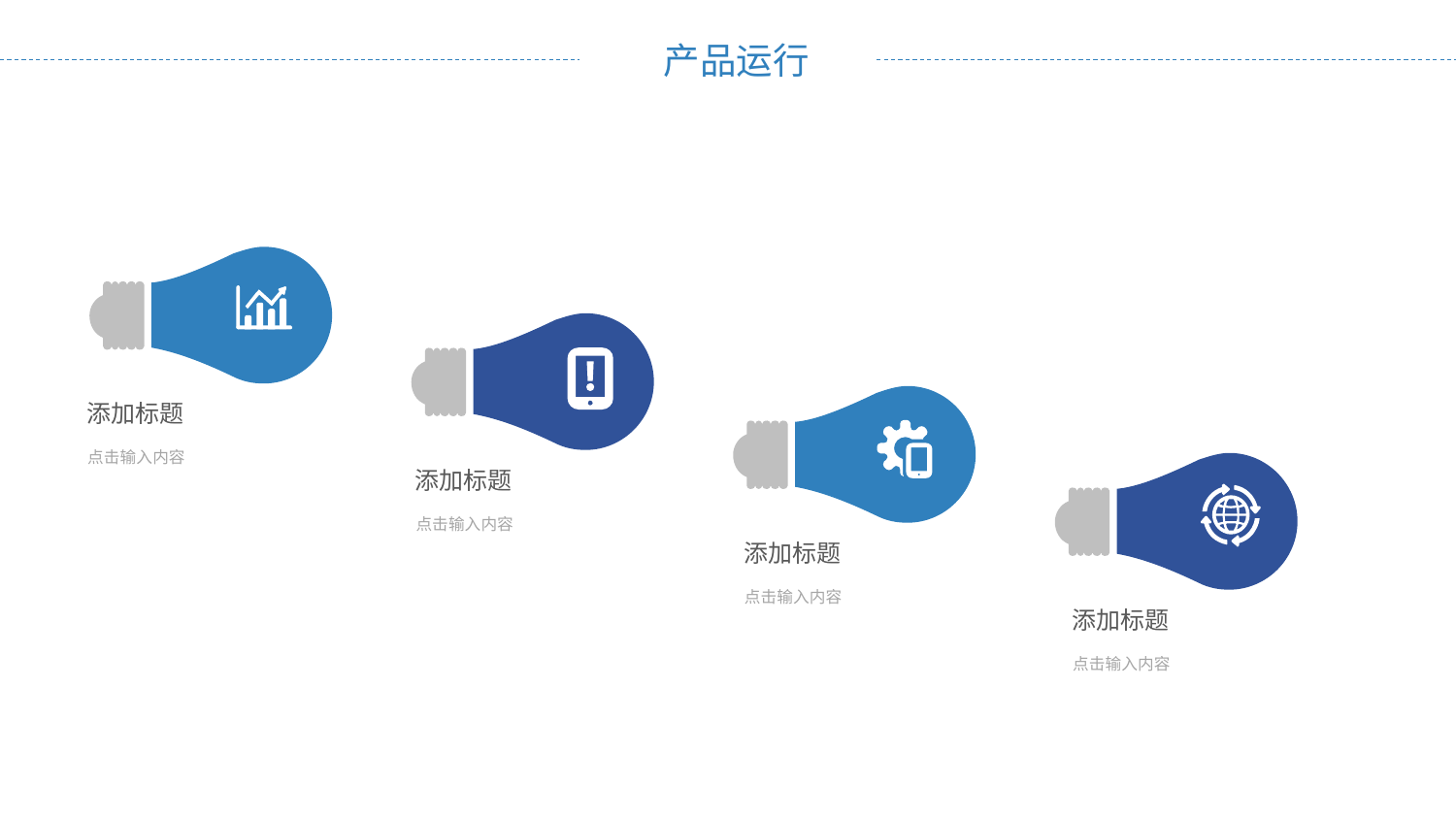

添加标题

点击输入内容

添加标题

点击输入内容
添加标题
点击输入内容
添加标题
点击输入内容